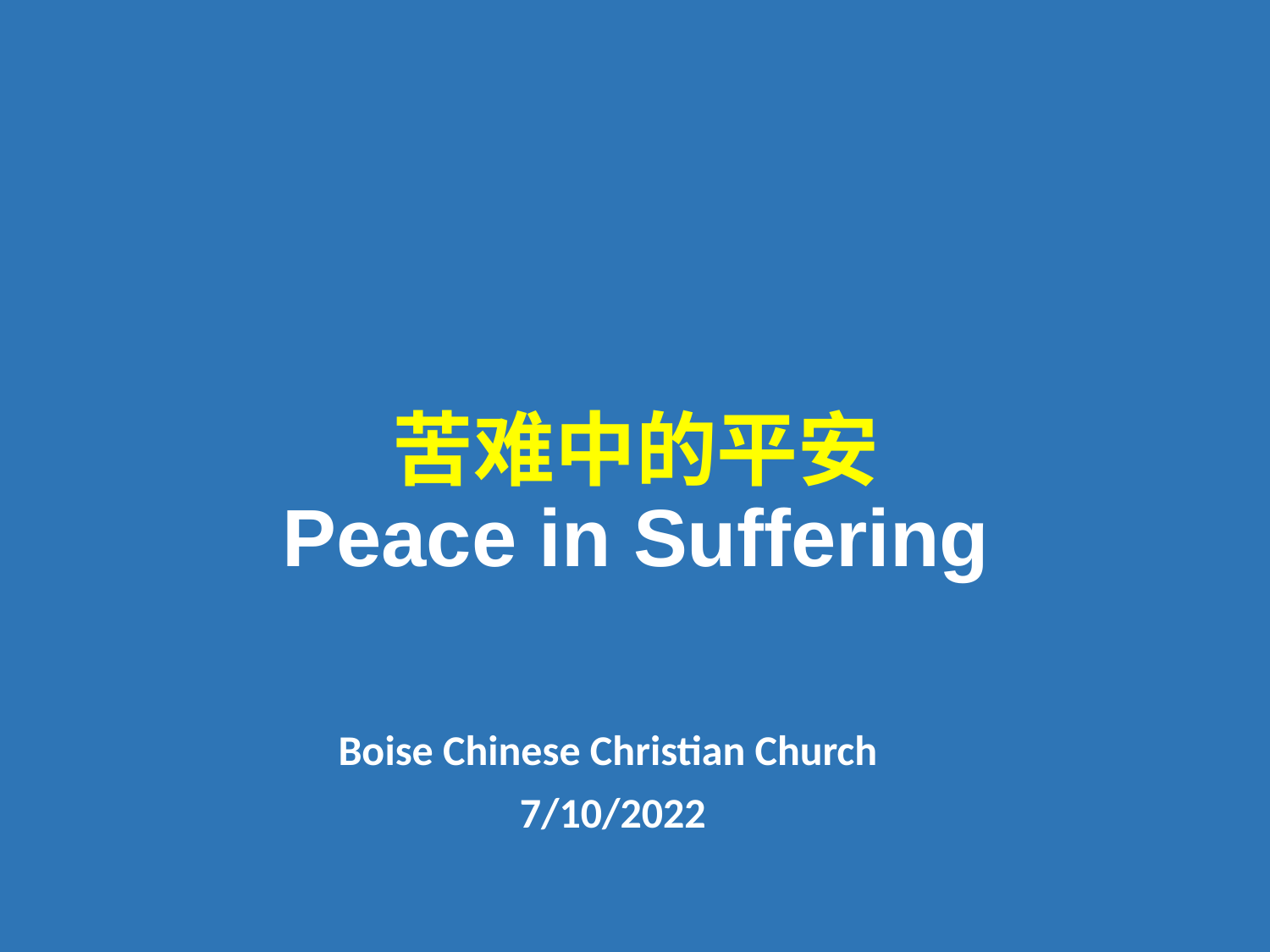

# 苦难中的平安 Peace in Suffering
Boise Chinese Christian Church
7/10/2022